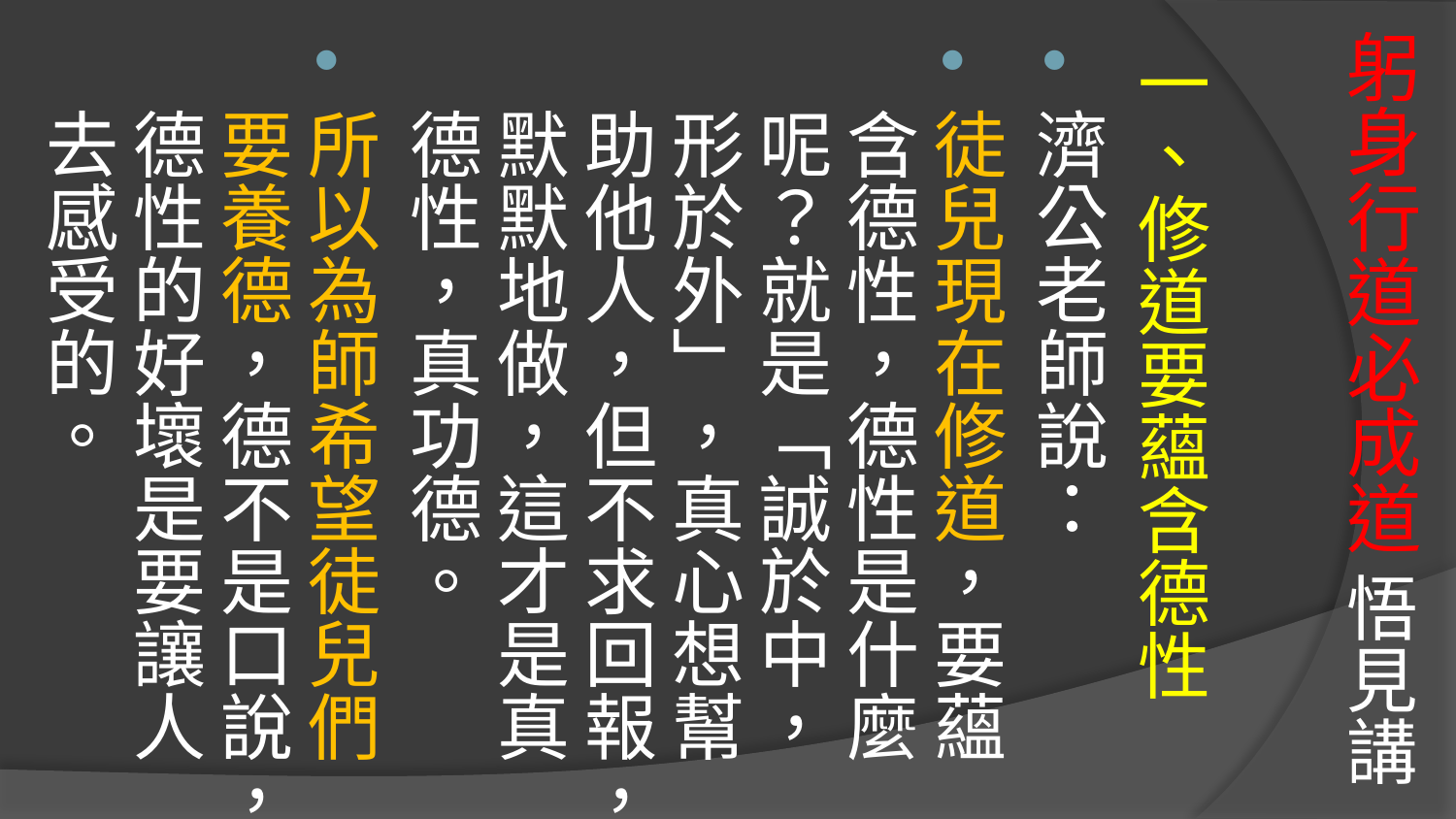

# 躬身行道必成道 悟見講
一、修道要蘊含德性
濟公老師說：
徒兒現在修道，要蘊含德性，德性是什麼呢？就是「誠於中，形於外」，真心想幫助他人，但不求回報，默默地做，這才是真德性，真功德。
所以為師希望徒兒們要養德，德不是口說，德性的好壞是要讓人去感受的。